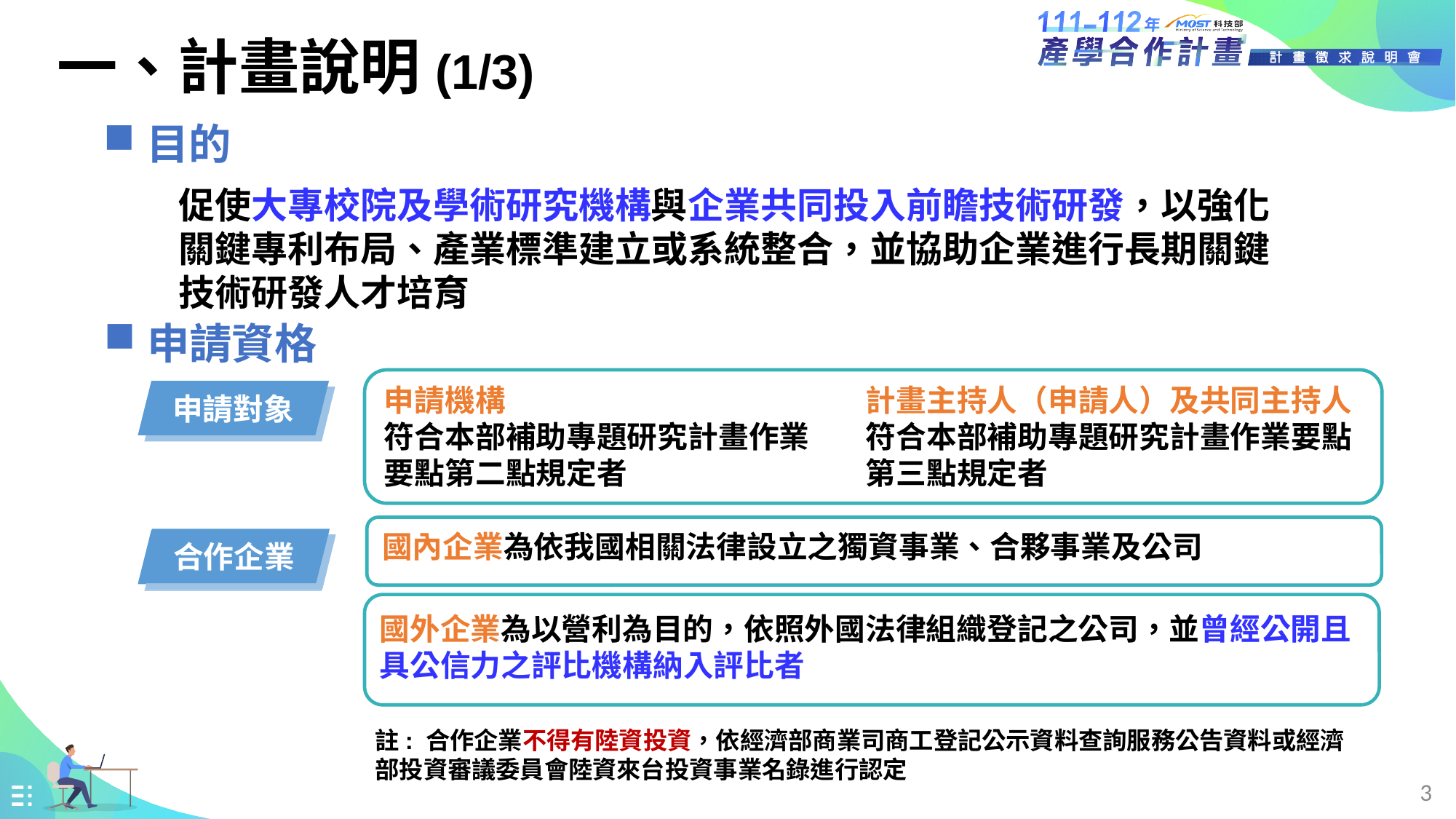

一、計畫說明(1/3)
目的
促使大專校院及學術研究機構與企業共同投入前瞻技術研發，以強化關鍵專利布局、產業標準建立或系統整合，並協助企業進行長期關鍵技術研發人才培育
申請資格

申請機構
符合本部補助專題研究計畫作業要點第二點規定者
計畫主持人（申請人）及共同主持人
符合本部補助專題研究計畫作業要點第三點規定者
申請對象

國內企業為依我國相關法律設立之獨資事業、合夥事業及公司
合作企業
合作企業

國外企業為以營利為目的，依照外國法律組織登記之公司，並曾經公開且具公信力之評比機構納入評比者
註: 合作企業不得有陸資投資，依經濟部商業司商工登記公示資料查詢服務公告資料或經濟部投資審議委員會陸資來台投資事業名錄進行認定

3